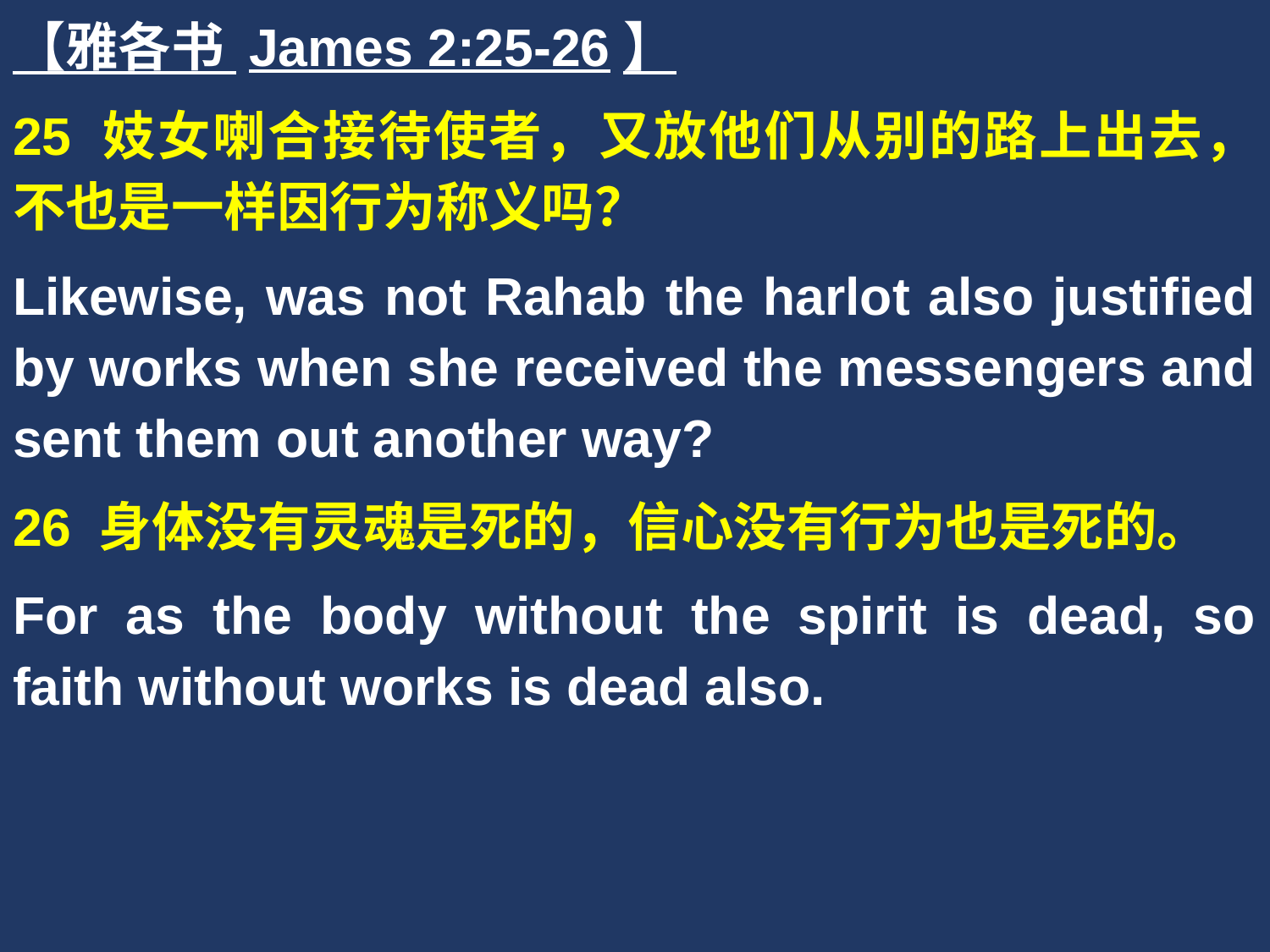

【雅各书 James 2:25-26】
25 妓女喇合接待使者，又放他们从别的路上出去，不也是一样因行为称义吗？
Likewise, was not Rahab the harlot also justified by works when she received the messengers and sent them out another way?
26 身体没有灵魂是死的，信心没有行为也是死的。
For as the body without the spirit is dead, so faith without works is dead also.